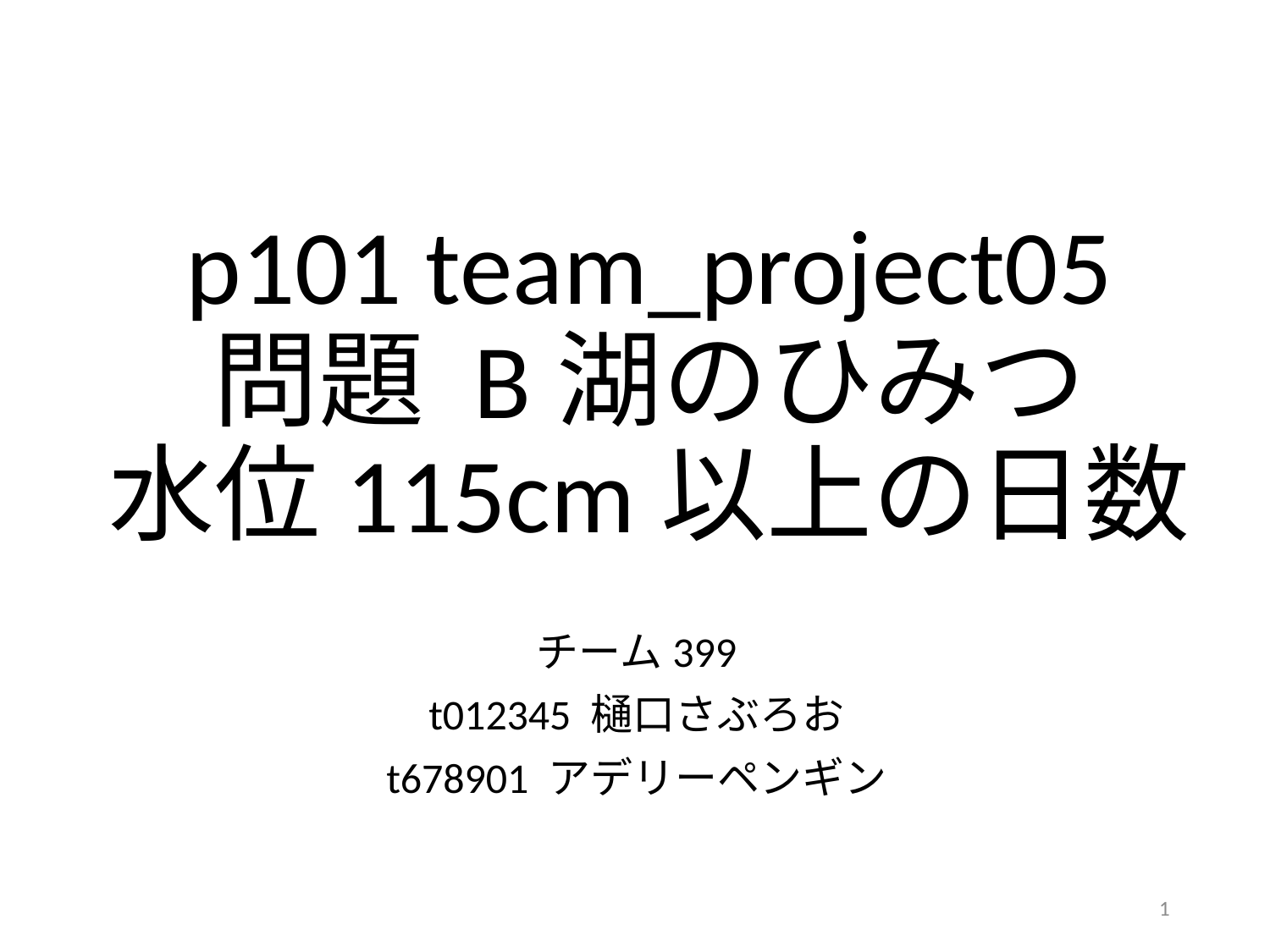

# p101 team_project05 問題 B湖のひみつ 水位115cm以上の日数
チーム399
t012345 樋口さぶろお
t678901 アデリーペンギン
1